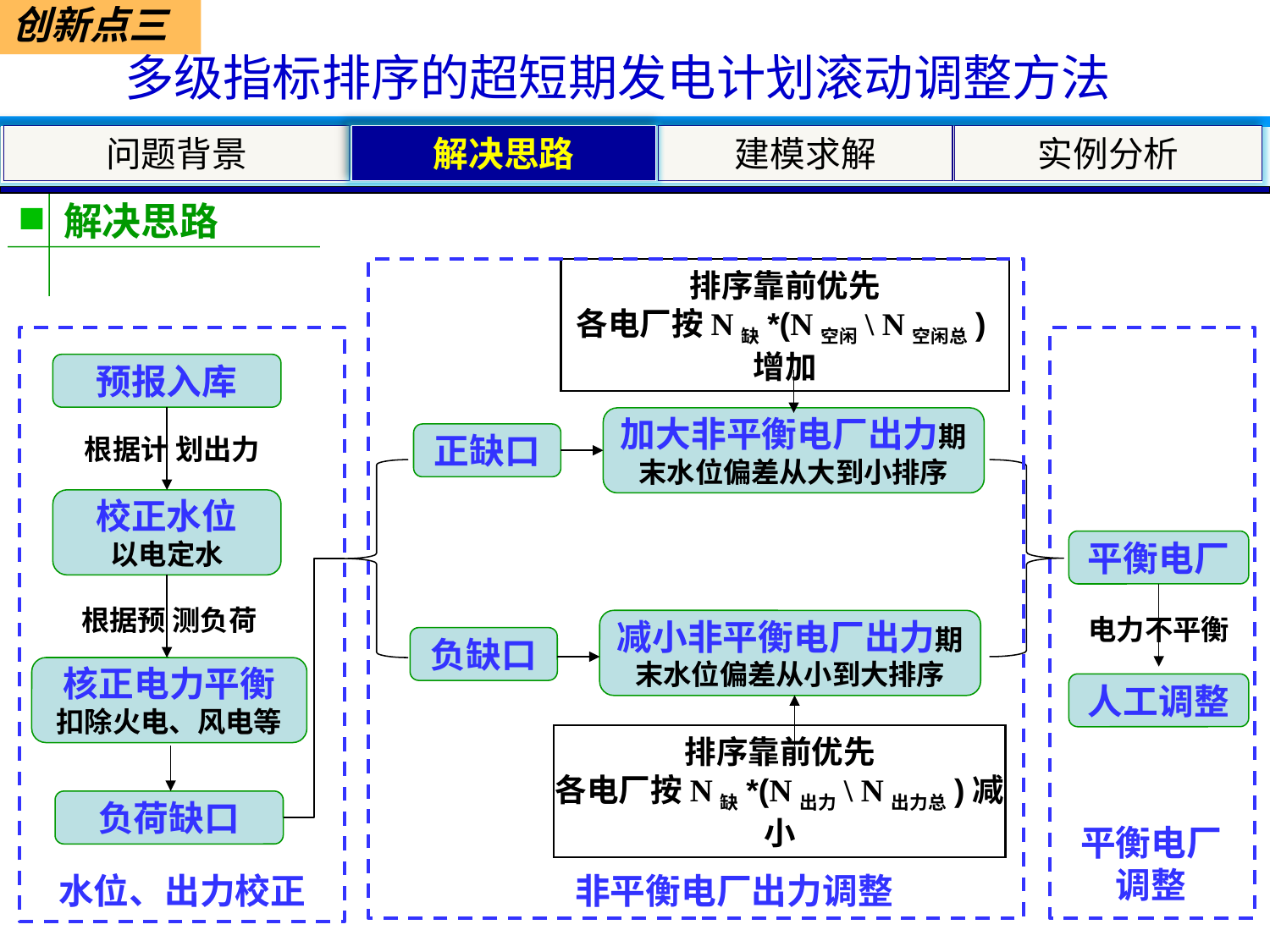

创新点三
多级指标排序的超短期发电计划滚动调整方法
解决思路
建模求解
实例分析
问题背景

解决思路

排序靠前优先
各电厂按N缺*(N空闲\ N空闲总)增加

预报入库
加大非平衡电厂出力期末水位偏差从大到小排序
正缺口
根据计 划出力

校正水位
以电定水
平衡电厂
根据预 测负荷
电力不平衡
减小非平衡电厂出力期末水位偏差从小到大排序
负缺口
核正电力平衡
扣除火电、风电等
人工调整
排序靠前优先
各电厂按N缺*(N出力\ N出力总)减小
负荷缺口
平衡电厂调整
非平衡电厂出力调整
水位、出力校正